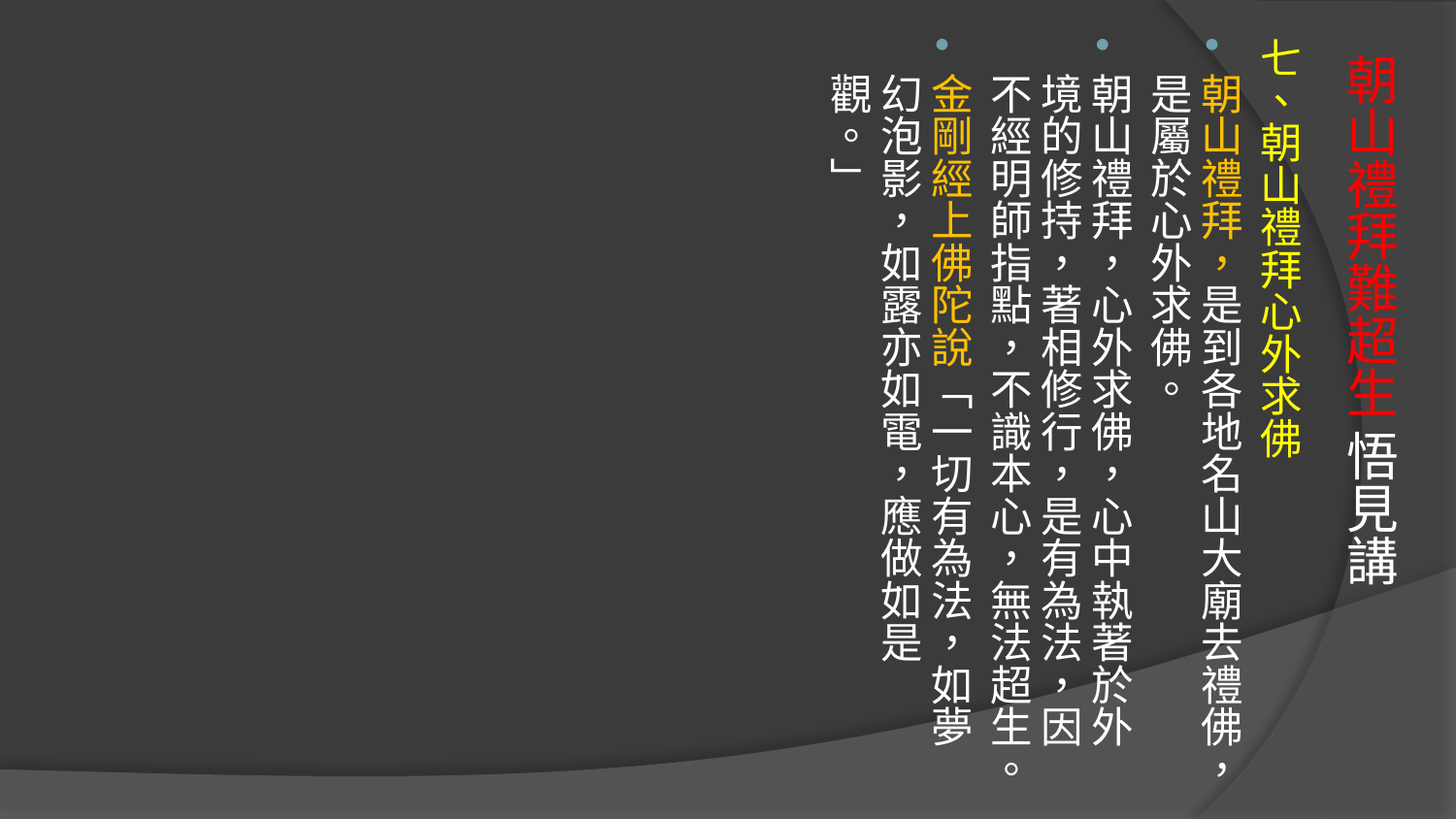

七、朝山禮拜心外求佛
朝山禮拜，是到各地名山大廟去禮佛，是屬於心外求佛。
朝山禮拜，心外求佛，心中執著於外境的修持，著相修行，是有為法，因不經明師指點，不識本心，無法超生。
金剛經上佛陀說「一切有為法，如夢幻泡影，如露亦如電，應做如是觀。」

# 朝山禮拜難超生 悟見講